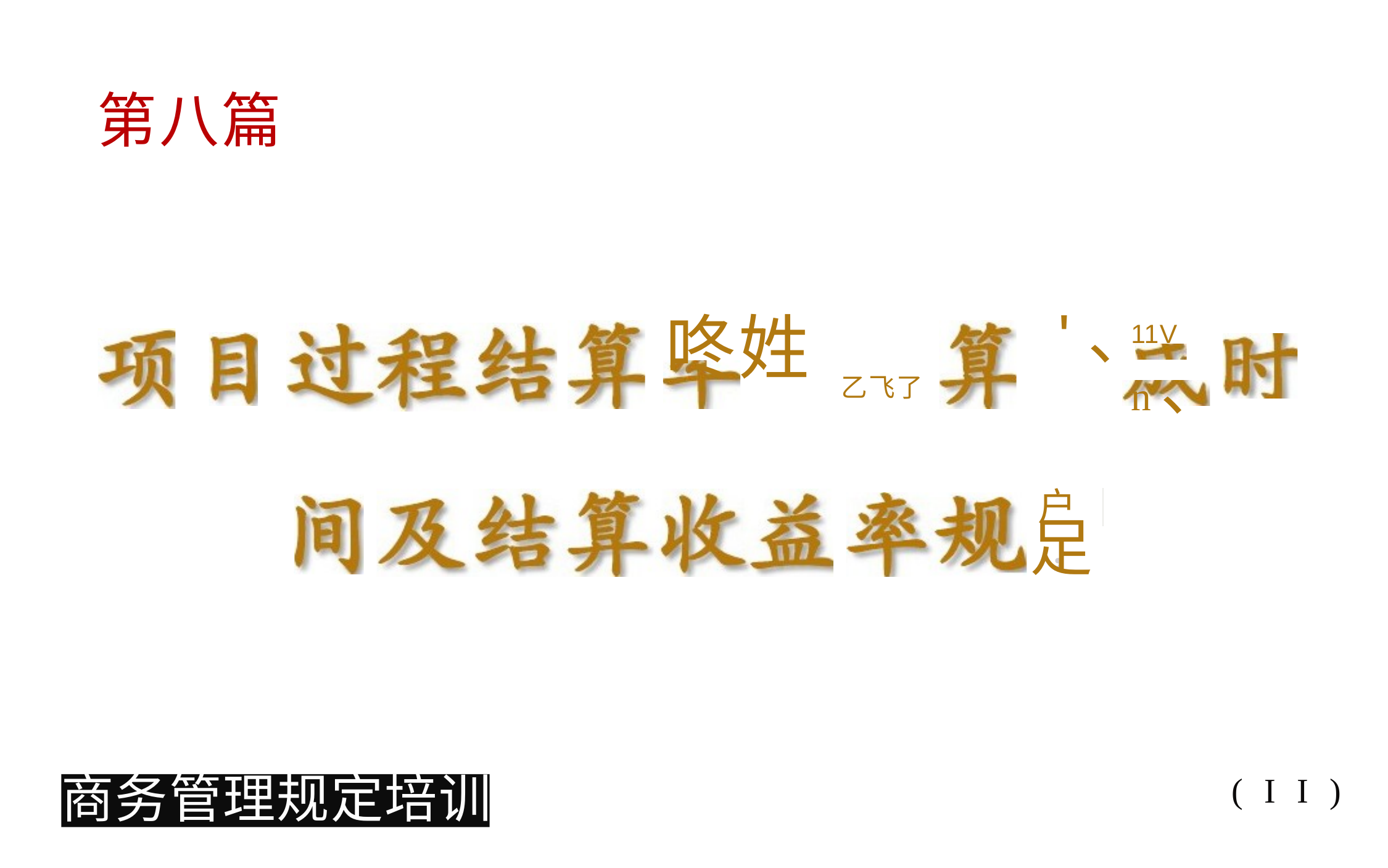

第八篇
 '、
# 咚姓
11V	n、

,

乙飞了

户 ，

足
(II)
商务管理规定培训